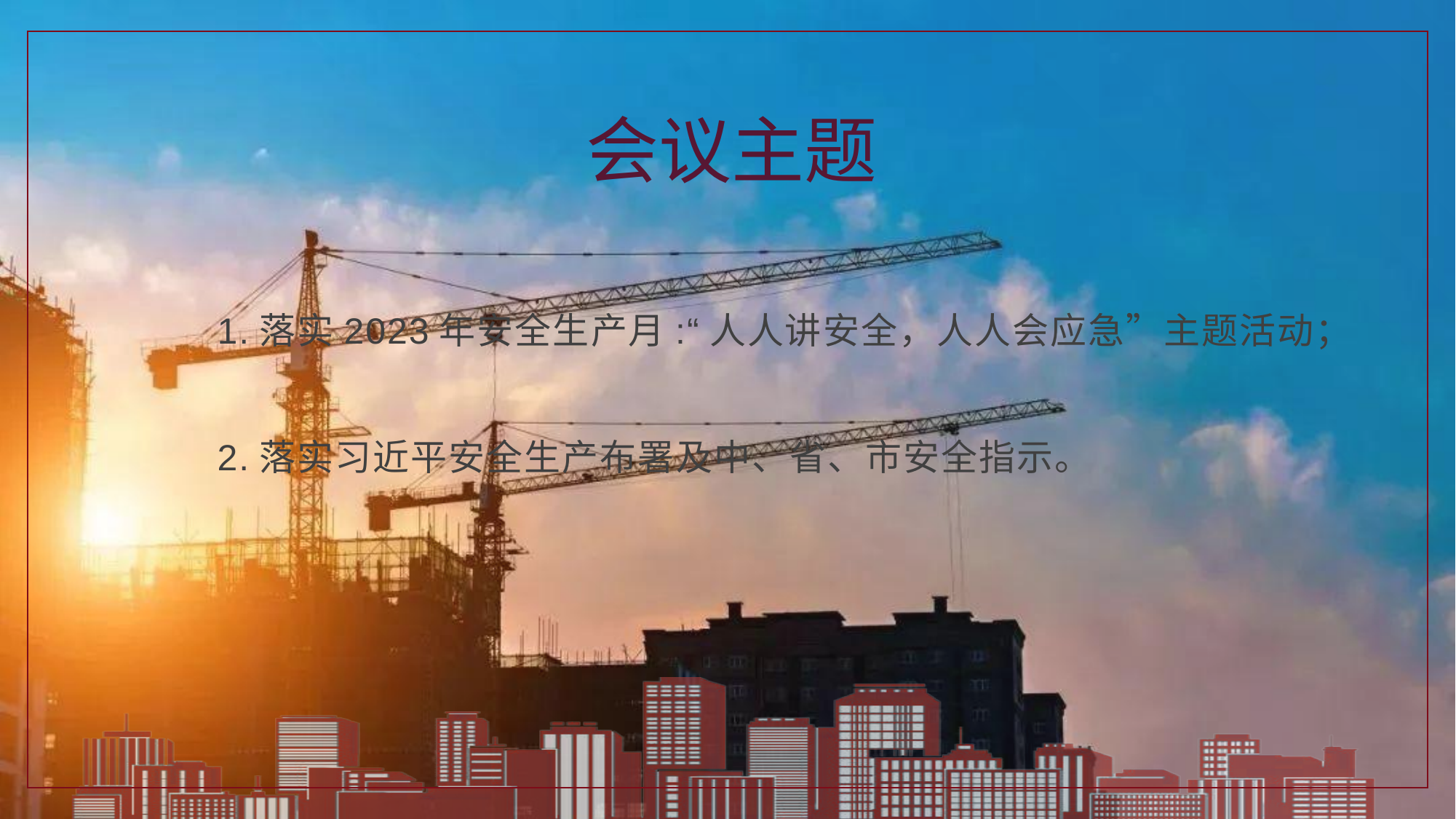

会议主题
1.落实2023年安全生产月:“人人讲安全，人人会应急”主题活动；
2.落实习近平安全生产布署及中、省、市安全指示。